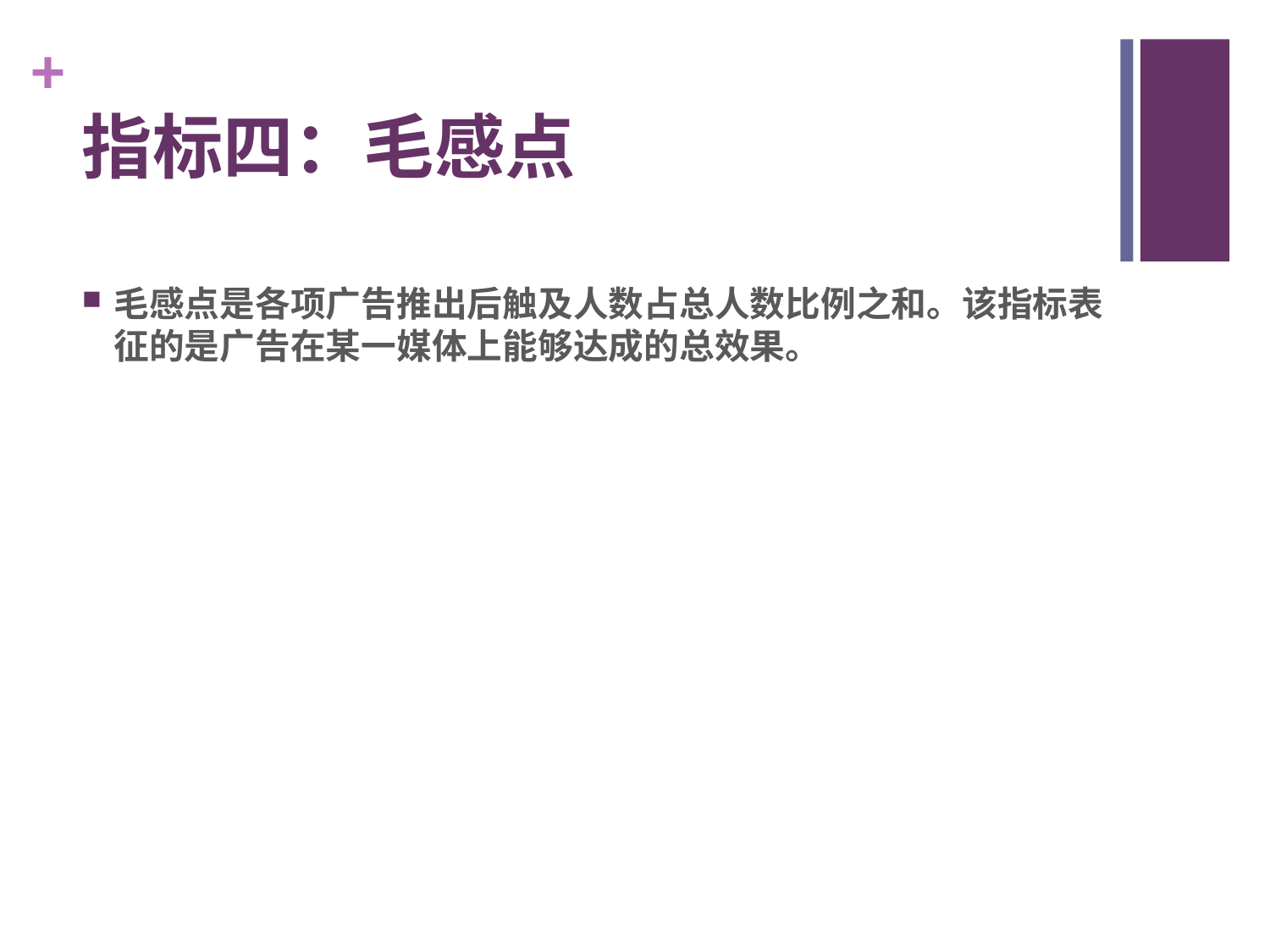

# 指标四：毛感点
毛感点是各项广告推出后触及人数占总人数比例之和。该指标表征的是广告在某一媒体上能够达成的总效果。